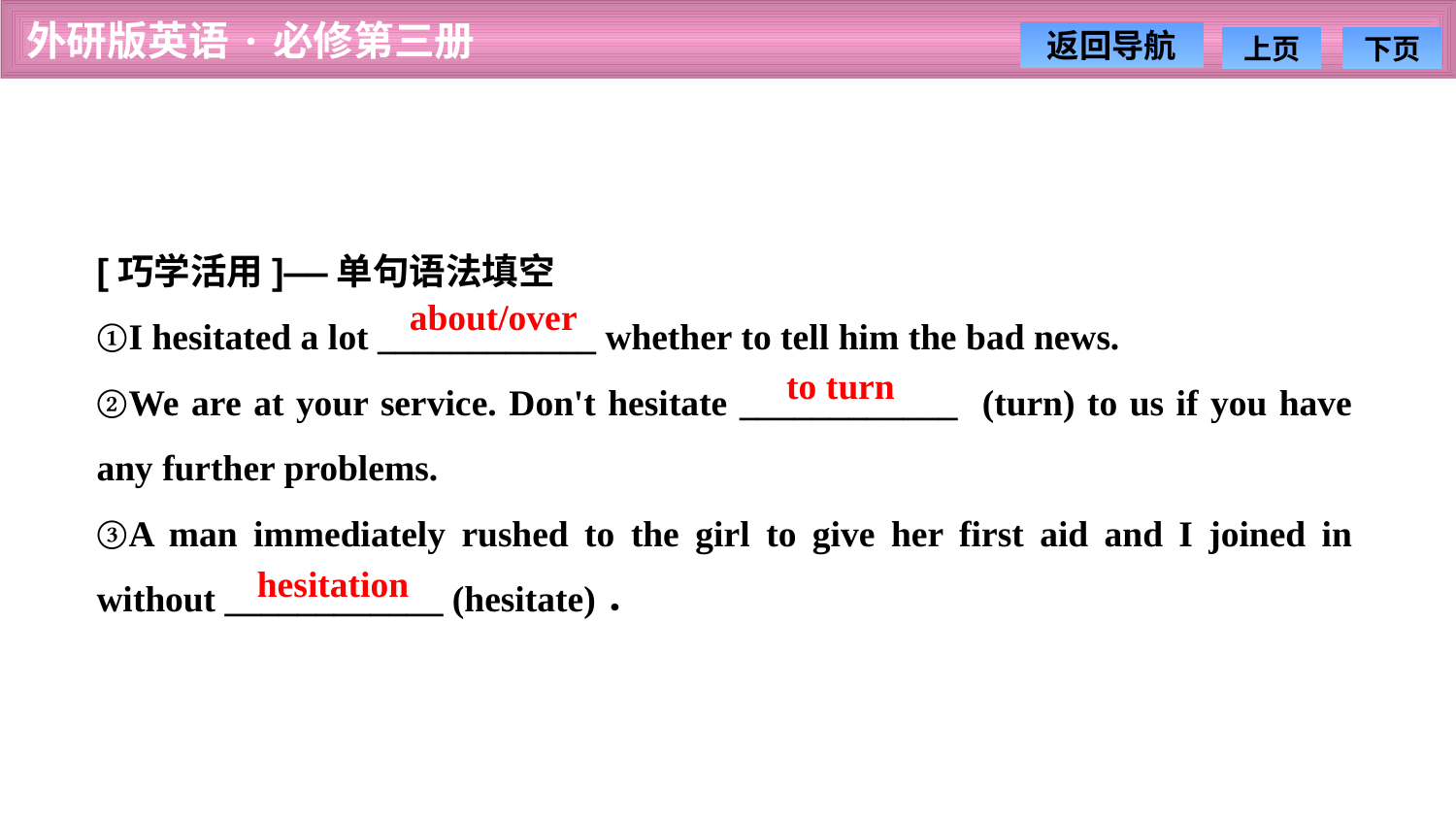

[巧学活用]——单句语法填空
①I hesitated a lot ____________ whether to tell him the bad news.
②We are at your service. Don't hesitate ____________  (turn) to us if you have any further problems.
③A man immediately rushed to the girl to give her first aid and I joined in without ____________ (hesitate)．
 about/over
to turn
hesitation